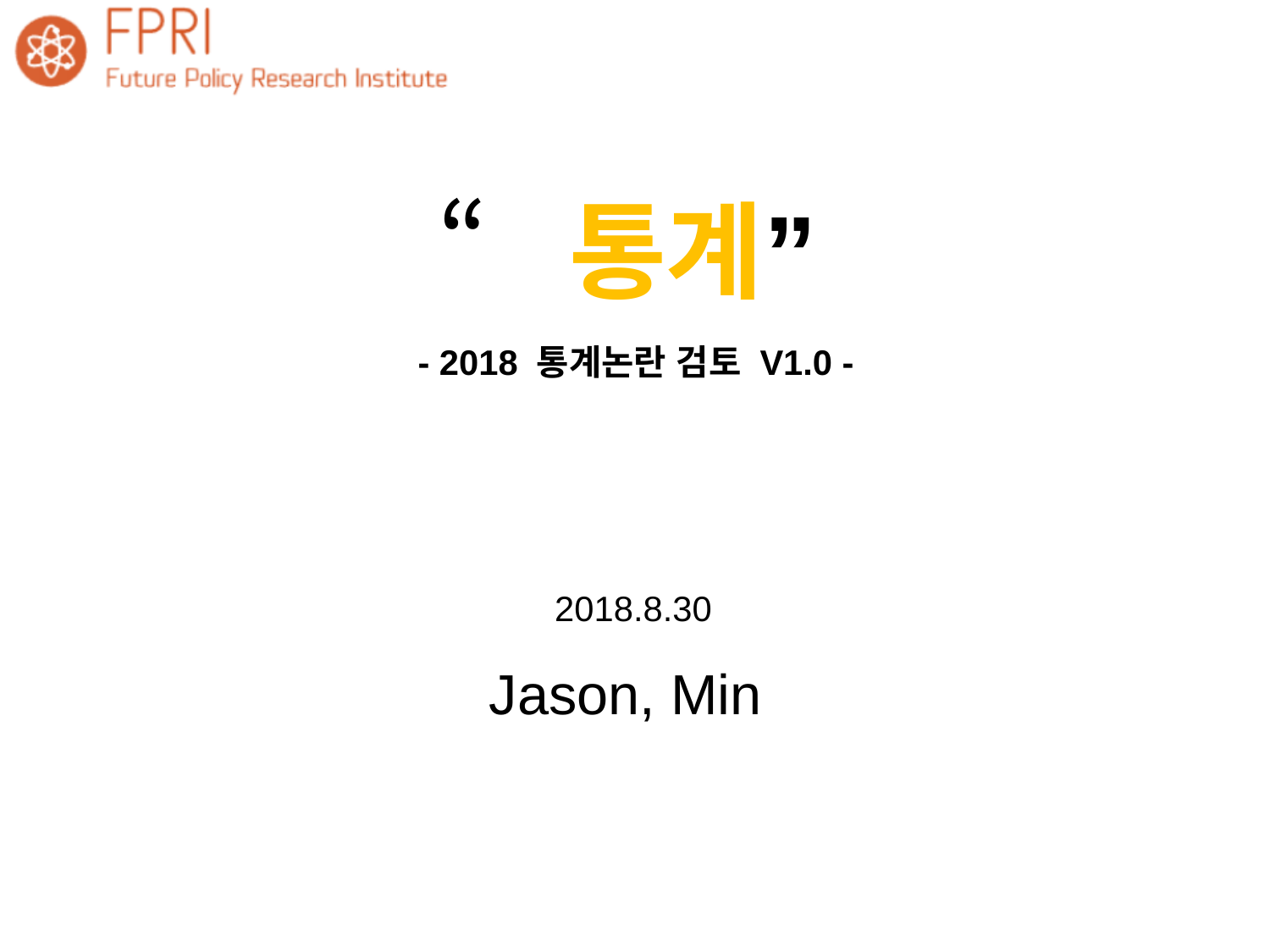

“통계”
 - 2018 통계논란 검토 V1.0 -
2018.8.30

Jason, Min